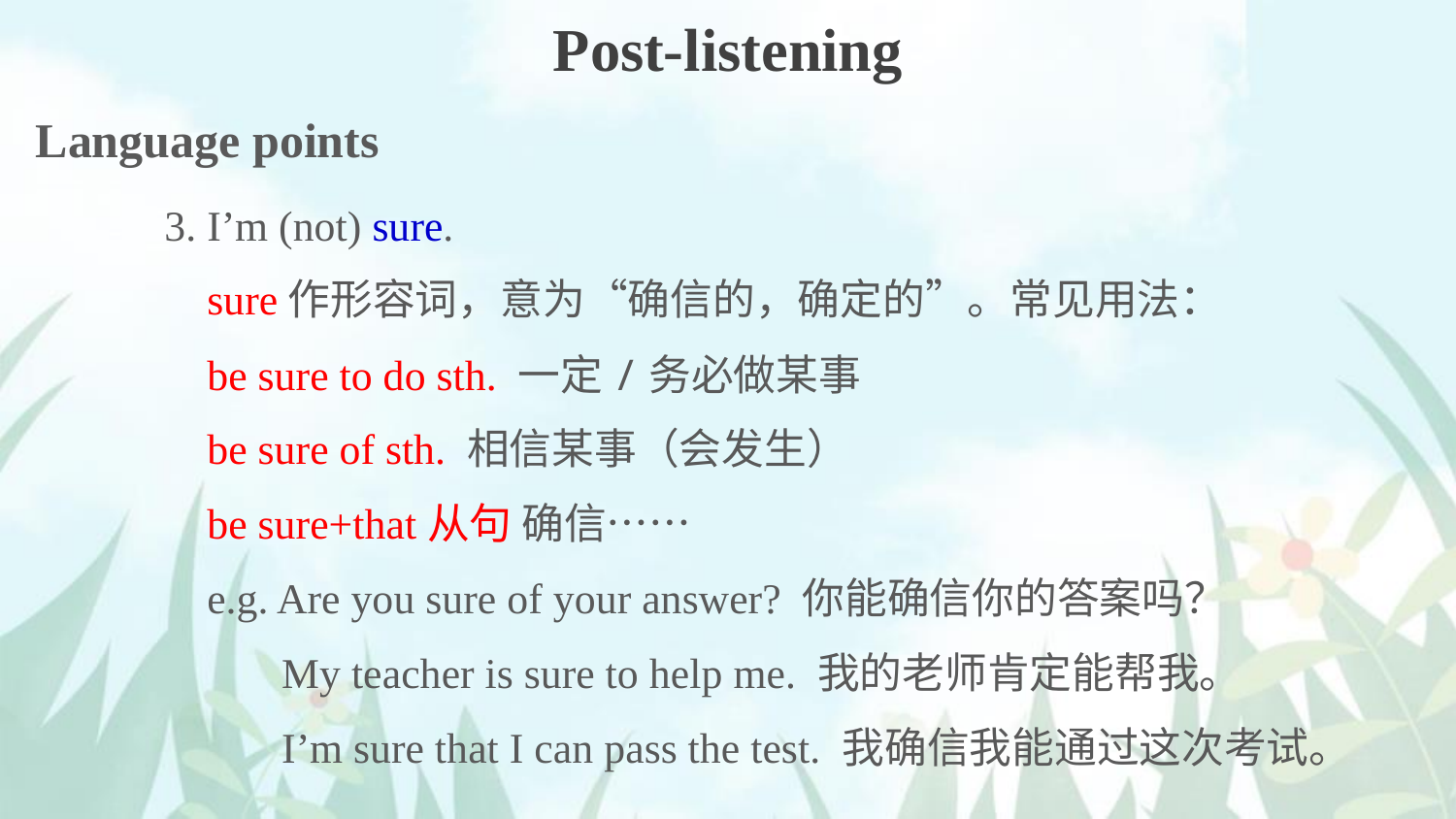

Post-listening
Language points
3. I’m (not) sure.
sure作形容词，意为“确信的，确定的”。常见用法：
be sure to do sth. 一定/务必做某事
be sure of sth. 相信某事（会发生）
be sure+that从句 确信……
e.g. Are you sure of your answer? 你能确信你的答案吗？
       My teacher is sure to help me. 我的老师肯定能帮我。
       I’m sure that I can pass the test. 我确信我能通过这次考试。